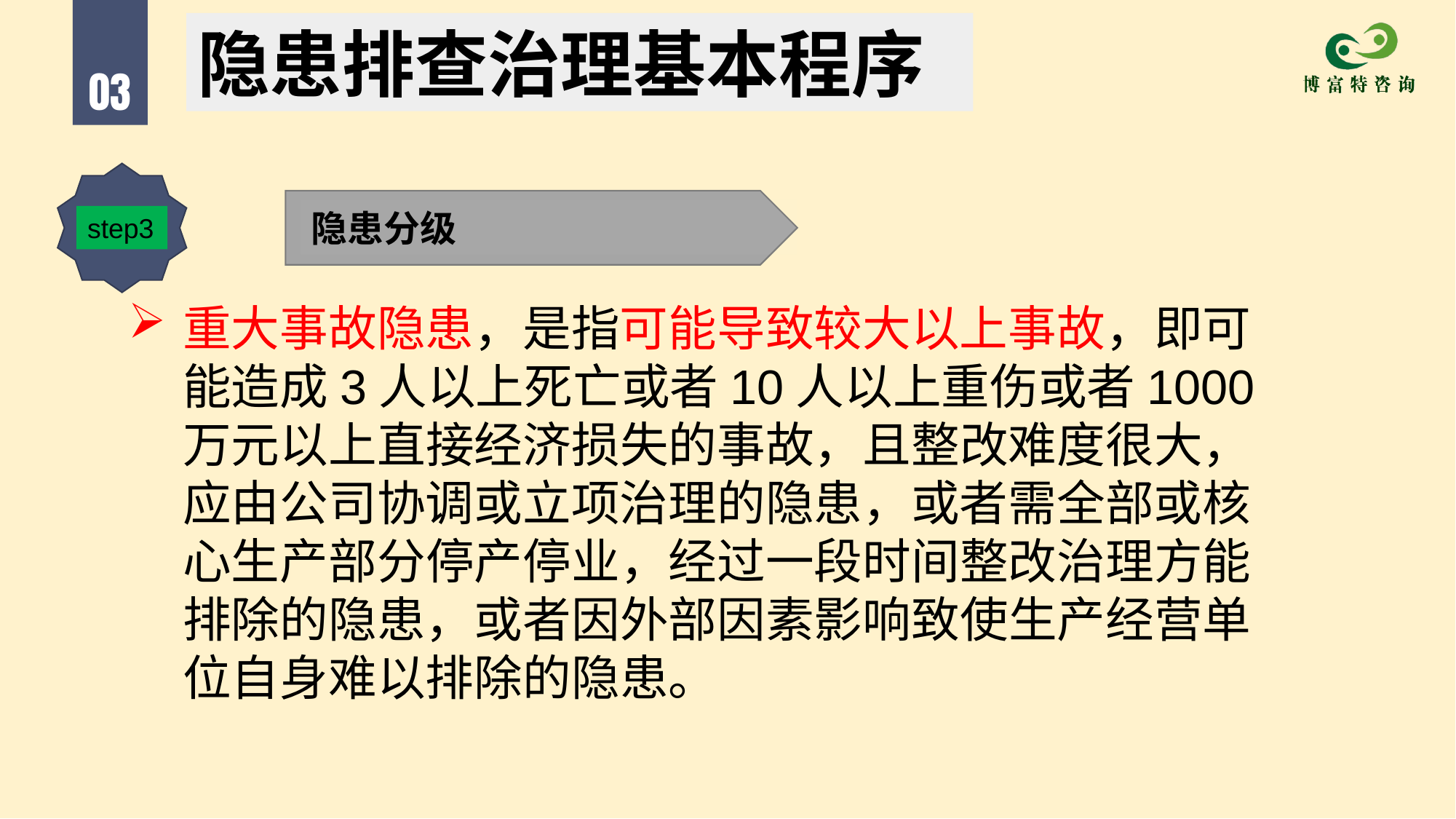

隐患排查治理基本程序
03

隐患分级
step3
重大事故隐患，是指可能导致较大以上事故，即可能造成3人以上死亡或者10人以上重伤或者1000万元以上直接经济损失的事故，且整改难度很大，应由公司协调或立项治理的隐患，或者需全部或核心生产部分停产停业，经过一段时间整改治理方能排除的隐患，或者因外部因素影响致使生产经营单位自身难以排除的隐患。